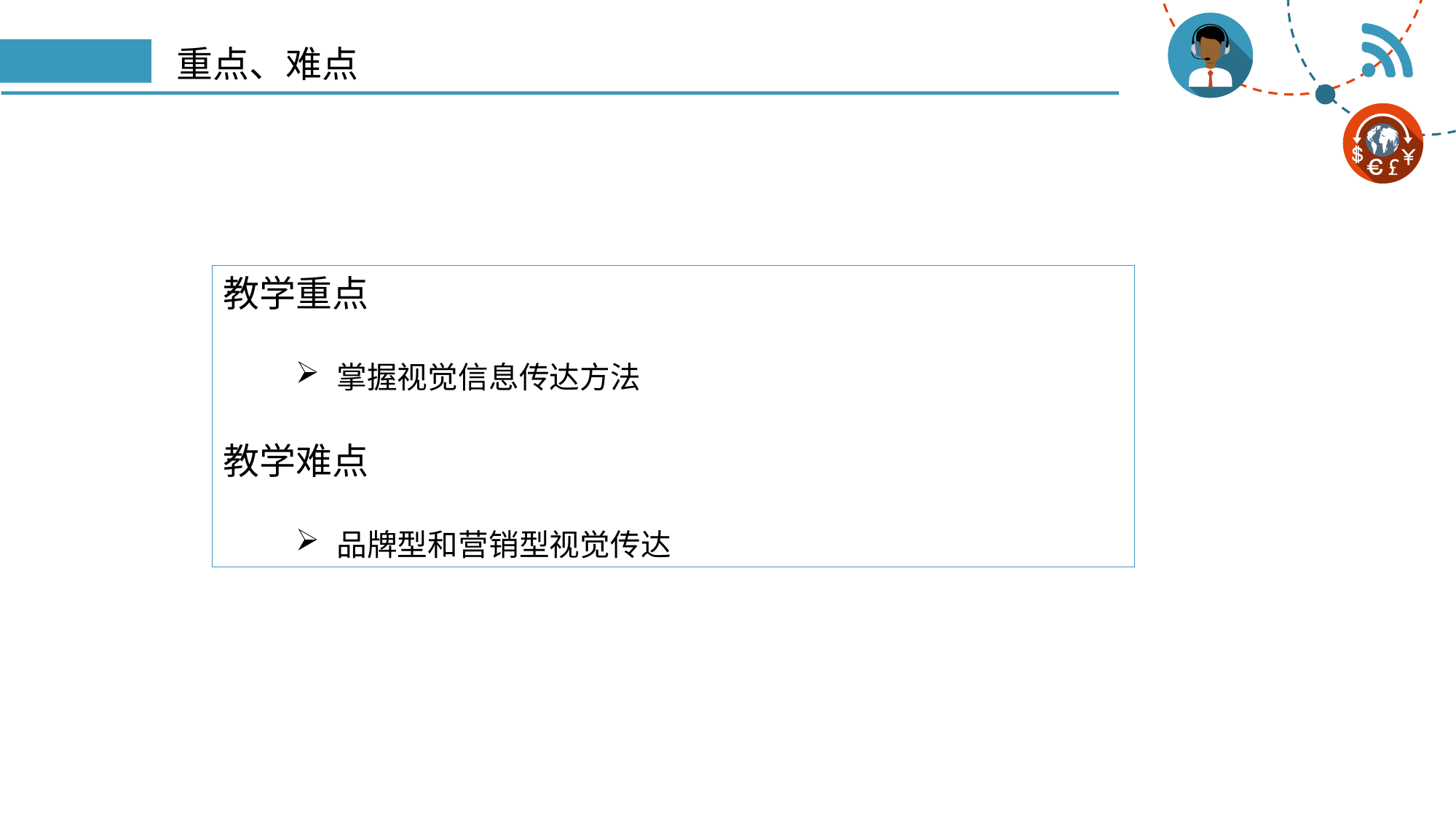

# 重点、难点
教学重点

掌握视觉信息传达方法

教学难点

品牌型和营销型视觉传达